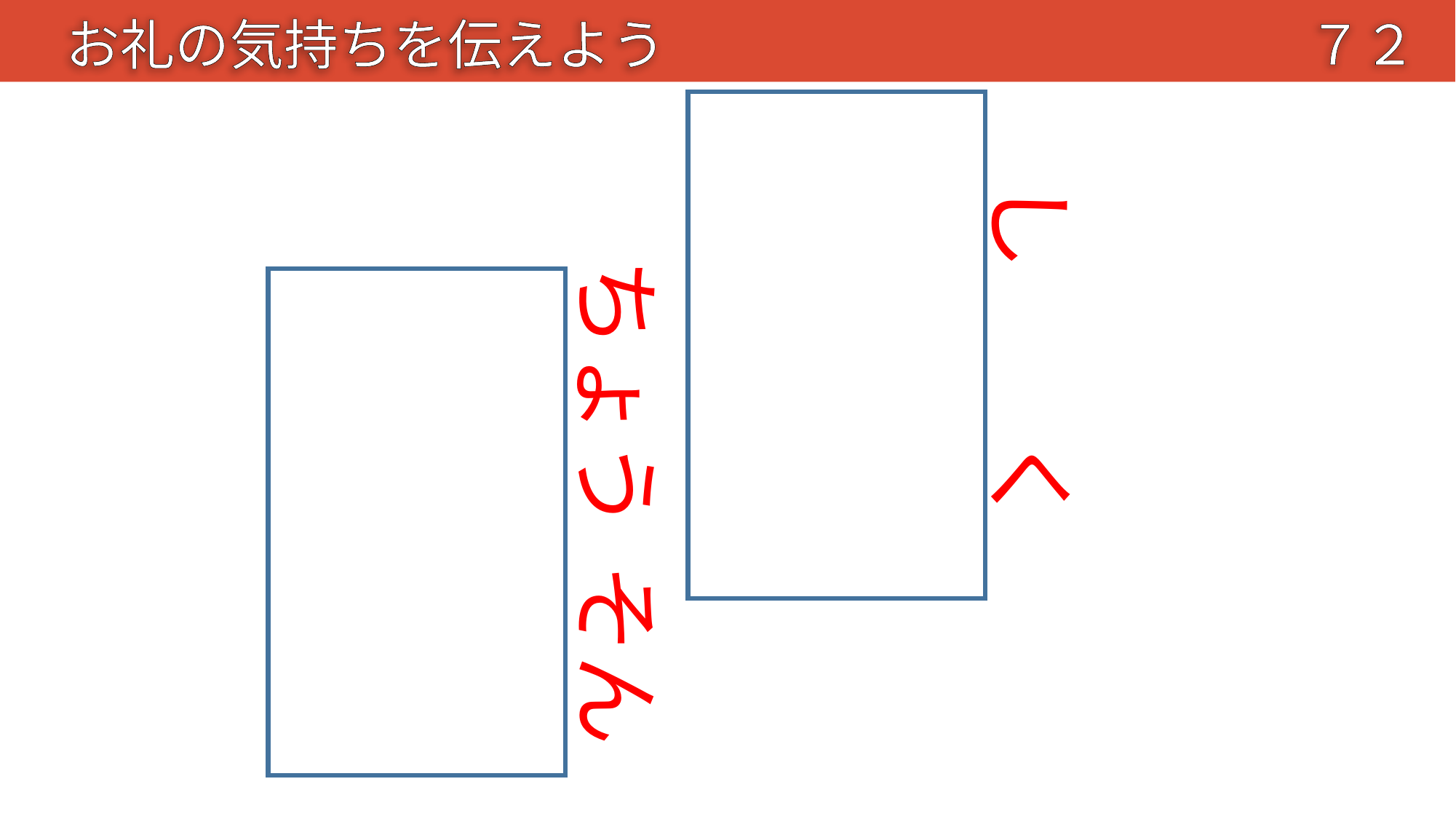

お礼の気持ちを伝えよう
７２
市区

し
ちょう
町村

く
そん